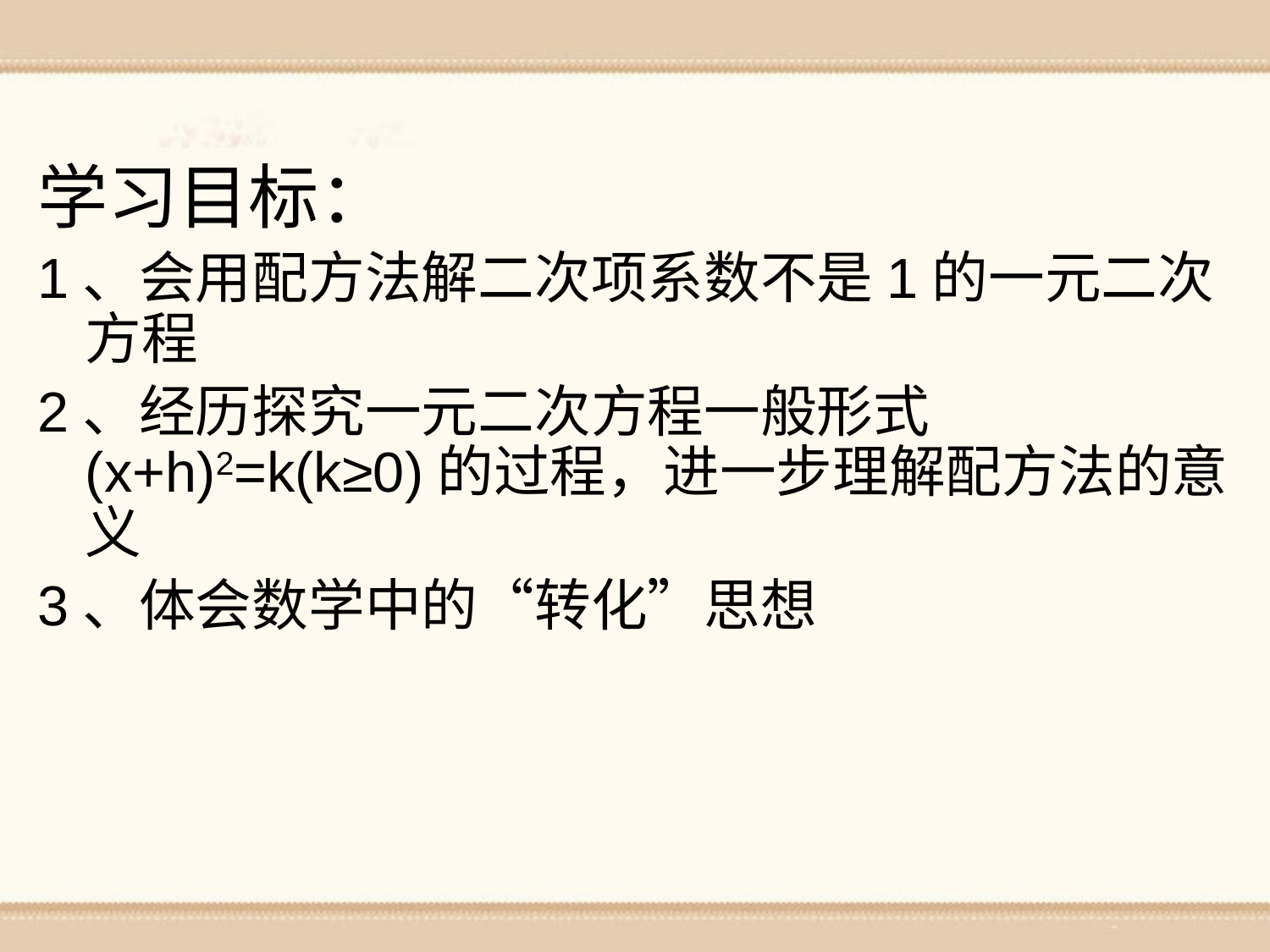

学习目标：
1、会用配方法解二次项系数不是1的一元二次方程
2、经历探究一元二次方程一般形式(x+h)2=k(k≥0)的过程，进一步理解配方法的意义
3、体会数学中的“转化”思想